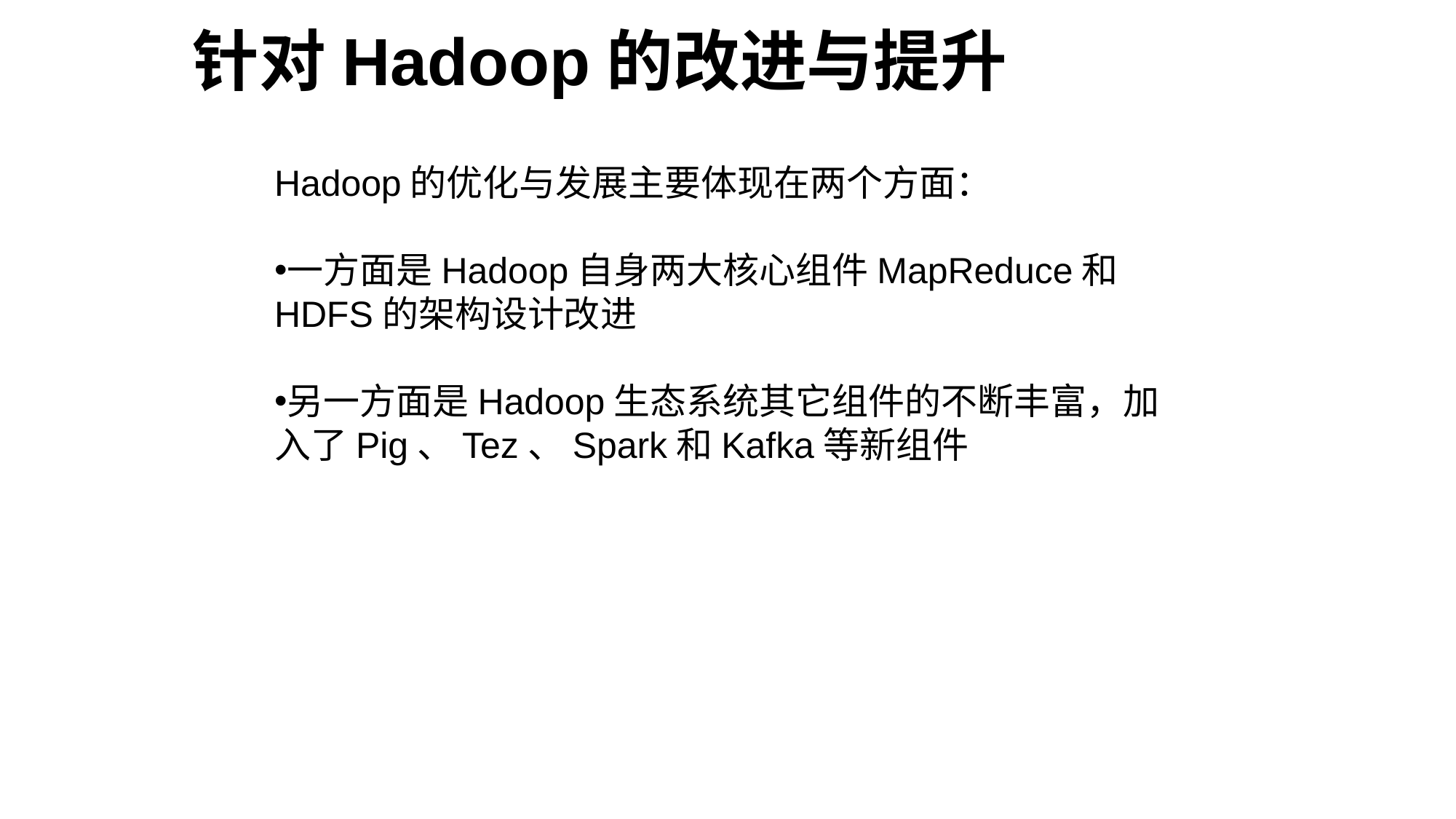

# 针对Hadoop的改进与提升
Hadoop的优化与发展主要体现在两个方面：

一方面是Hadoop自身两大核心组件MapReduce和HDFS的架构设计改进

另一方面是Hadoop生态系统其它组件的不断丰富，加入了Pig、Tez、Spark和Kafka等新组件